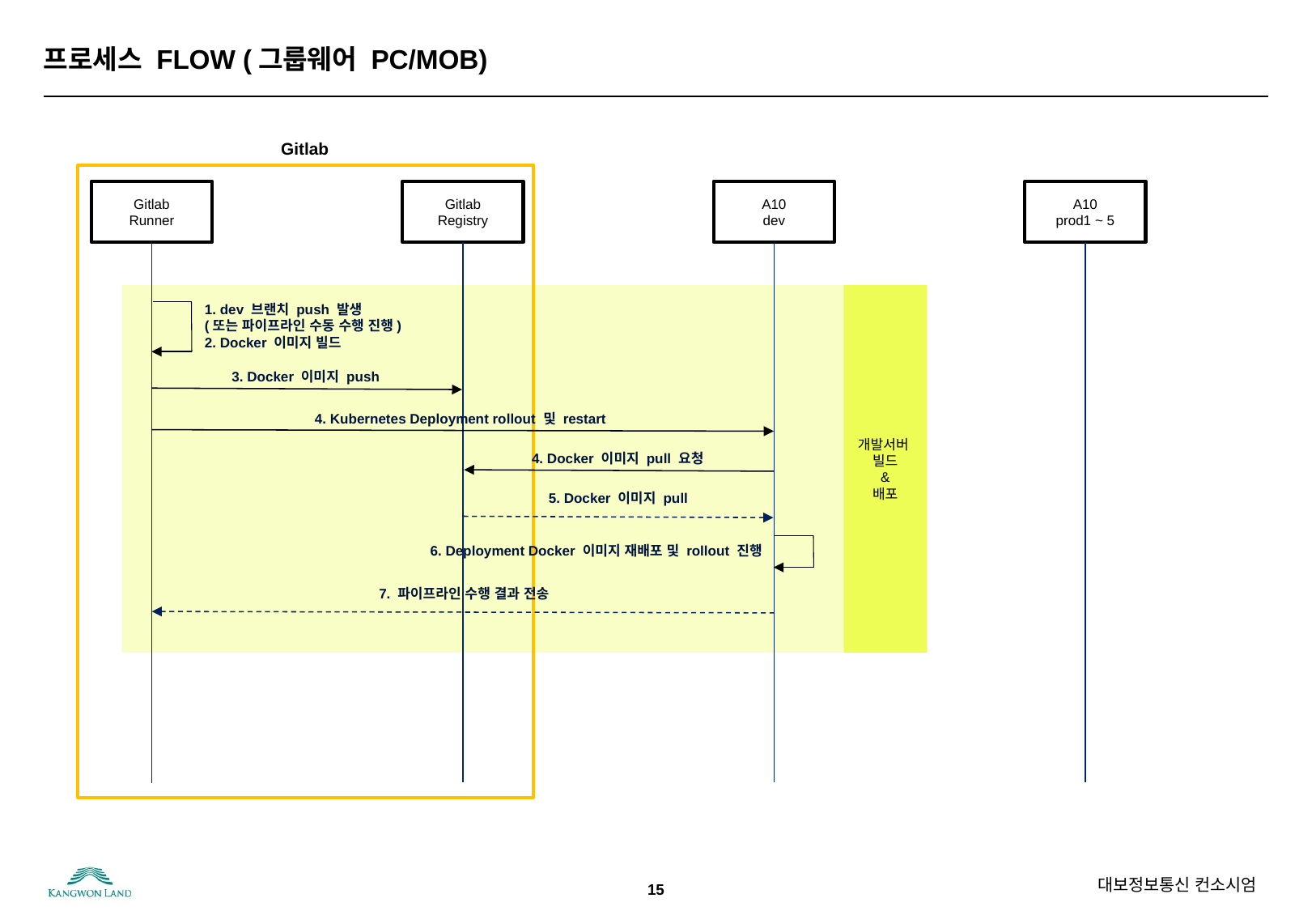

# 프로세스 FLOW (그룹웨어 PC/MOB)
Gitlab

Gitlab
Runner
Gitlab
Registry
A10
dev
A10
prod1 ~ 5

개발서버
빌드
&
배포
1. dev 브랜치 push 발생
(또는 파이프라인 수동 수행 진행)
2. Docker 이미지 빌드
3. Docker 이미지 push
4. Kubernetes Deployment rollout 및 restart
4. Docker 이미지 pull 요청
5. Docker 이미지 pull
6. Deployment Docker 이미지 재배포 및 rollout 진행
7. 파이프라인 수행 결과 전송
15